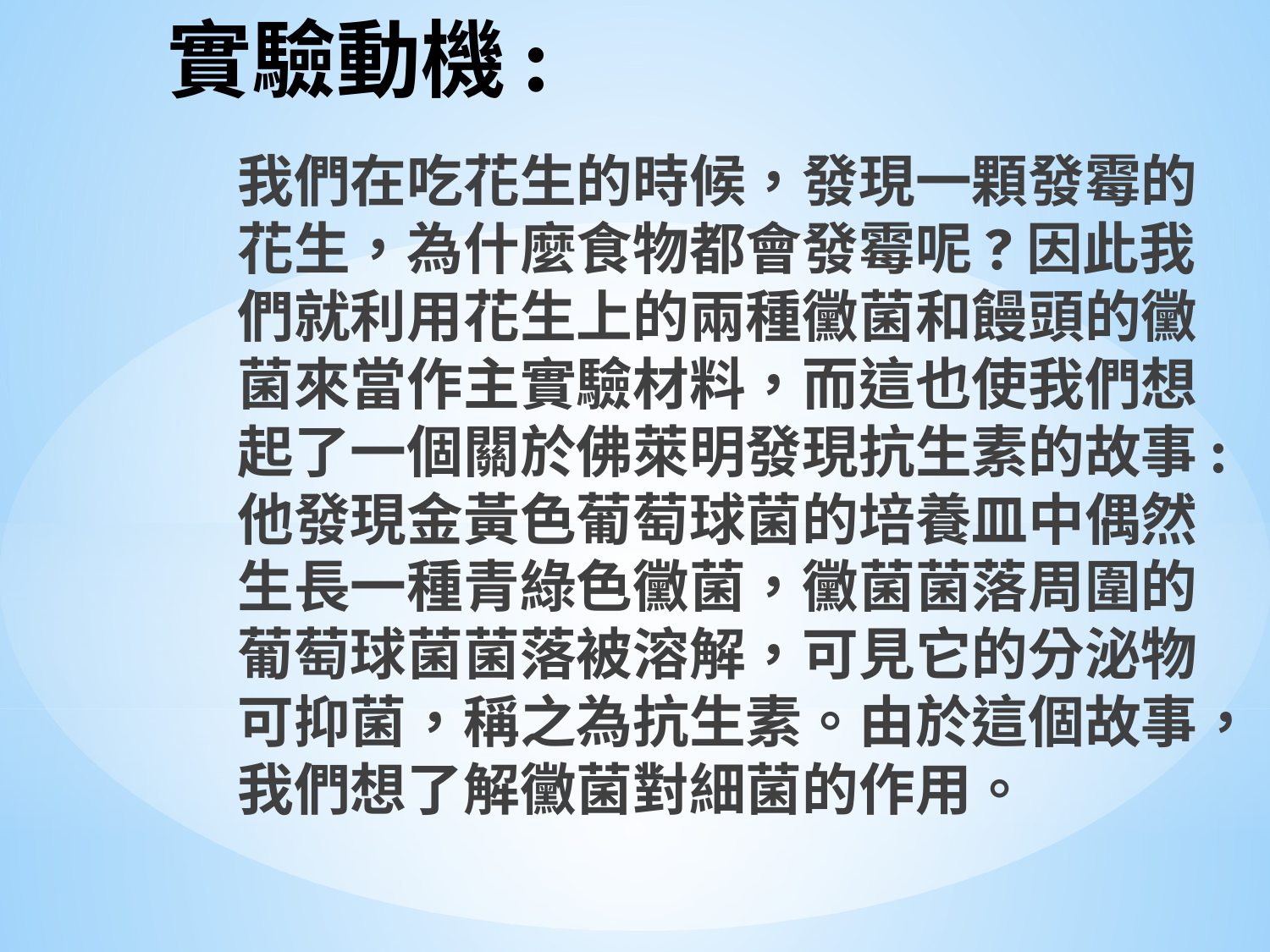

# 實驗動機:
我們在吃花生的時候，發現一顆發霉的花生，為什麼食物都會發霉呢?因此我們就利用花生上的兩種黴菌和饅頭的黴菌來當作主實驗材料，而這也使我們想起了一個關於佛萊明發現抗生素的故事:他發現金黃色葡萄球菌的培養皿中偶然生長一種青綠色黴菌，黴菌菌落周圍的葡萄球菌菌落被溶解，可見它的分泌物可抑菌，稱之為抗生素。由於這個故事，我們想了解黴菌對細菌的作用。